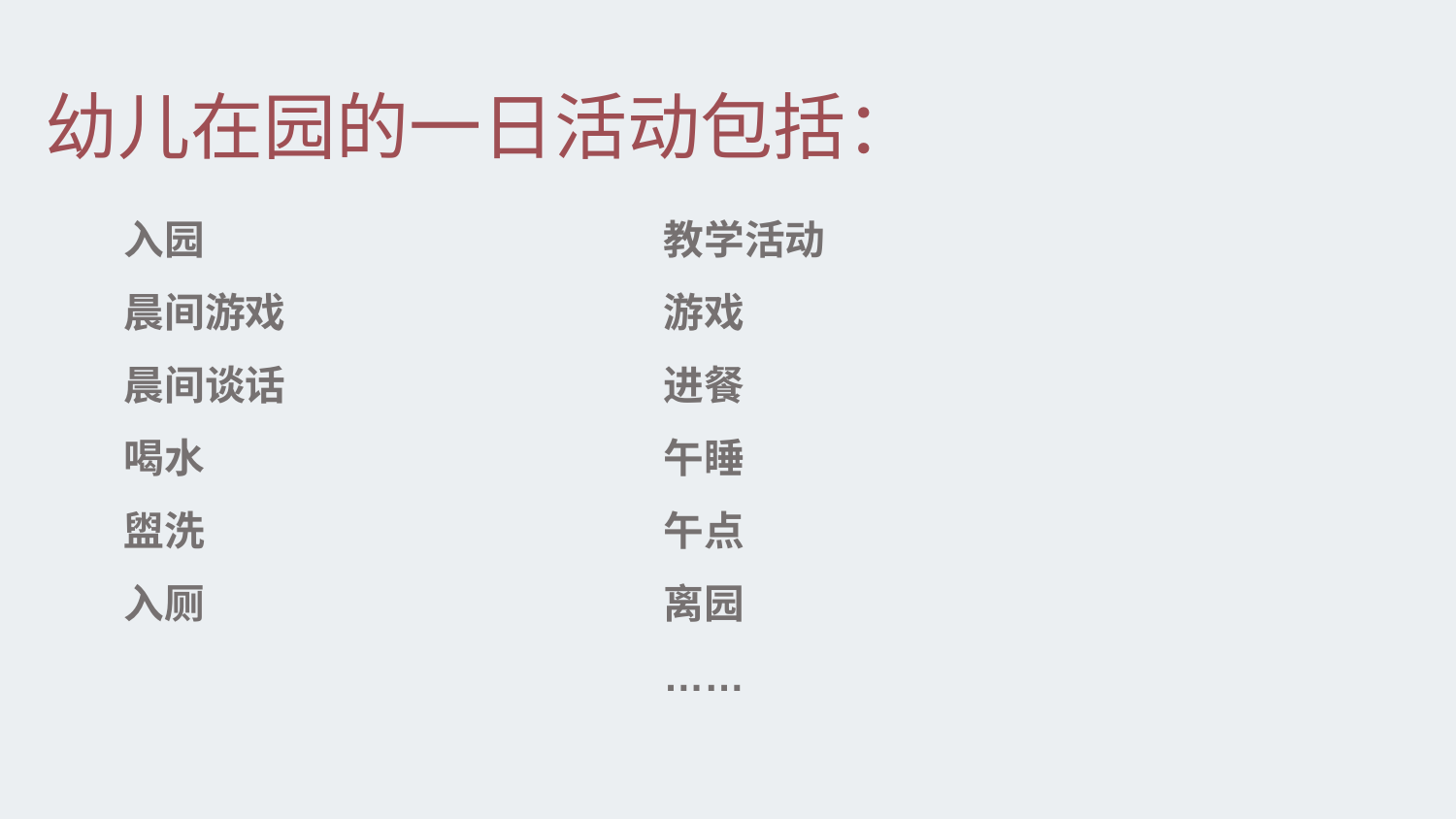

幼儿在园的一日活动包括：
入园
晨间游戏
晨间谈话
喝水
盥洗
入厕

教学活动
游戏
进餐
午睡
午点
离园
……